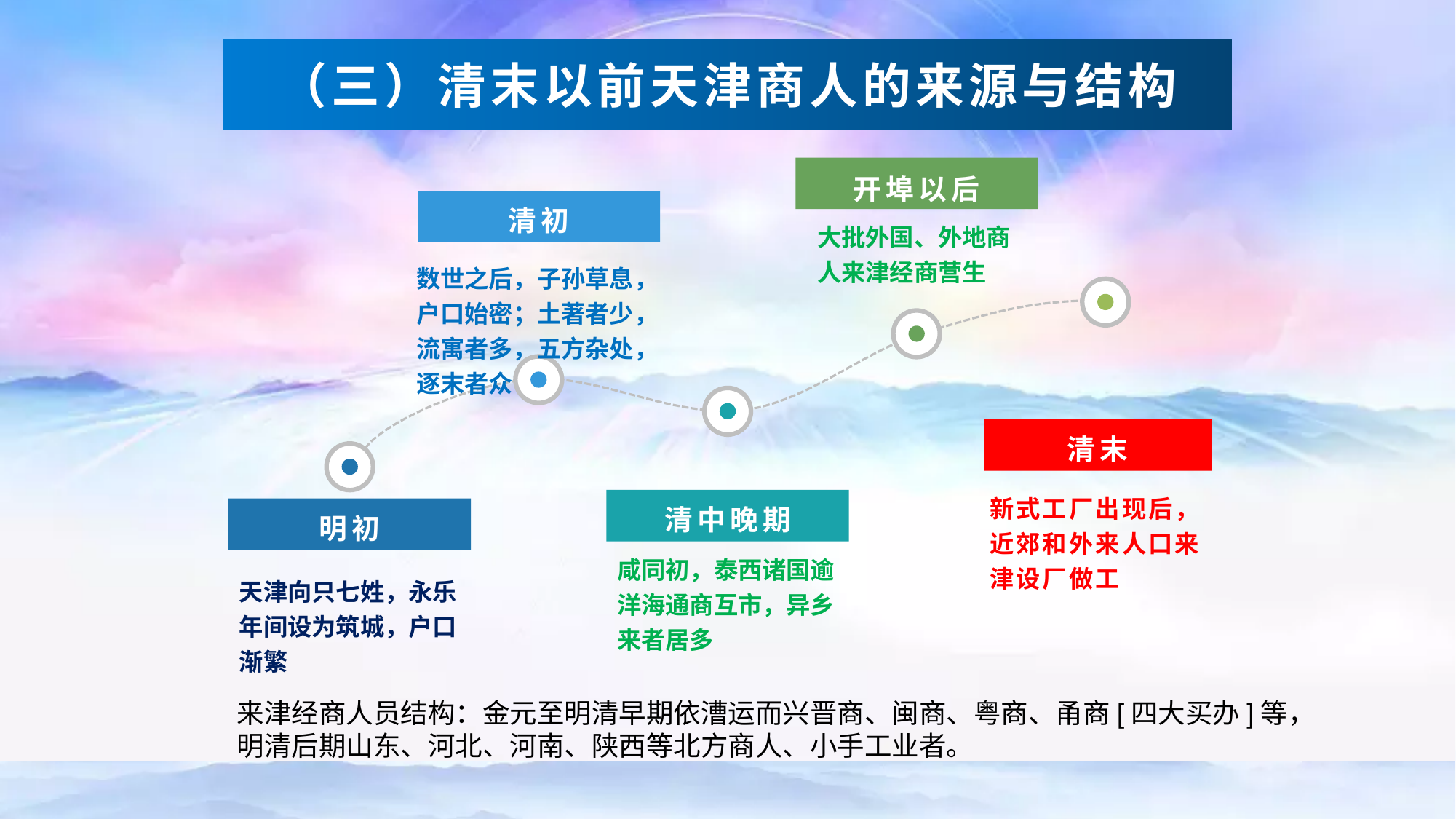

（三）清末以前天津商人的来源与结构

开埠以后
清初

大批外国、外地商人来津经商营生
数世之后，子孙草息，户口始密；土著者少，流寓者多，五方杂处，逐末者众

清末

新式工厂出现后，近郊和外来人口来津设厂做工

清中晚期
明初

咸同初，泰西诸国逾洋海通商互市，异乡来者居多
天津向只七姓，永乐年间设为筑城，户口渐繁
来津经商人员结构：金元至明清早期依漕运而兴晋商、闽商、粤商、甬商[四大买办]等，明清后期山东、河北、河南、陕西等北方商人、小手工业者。
26